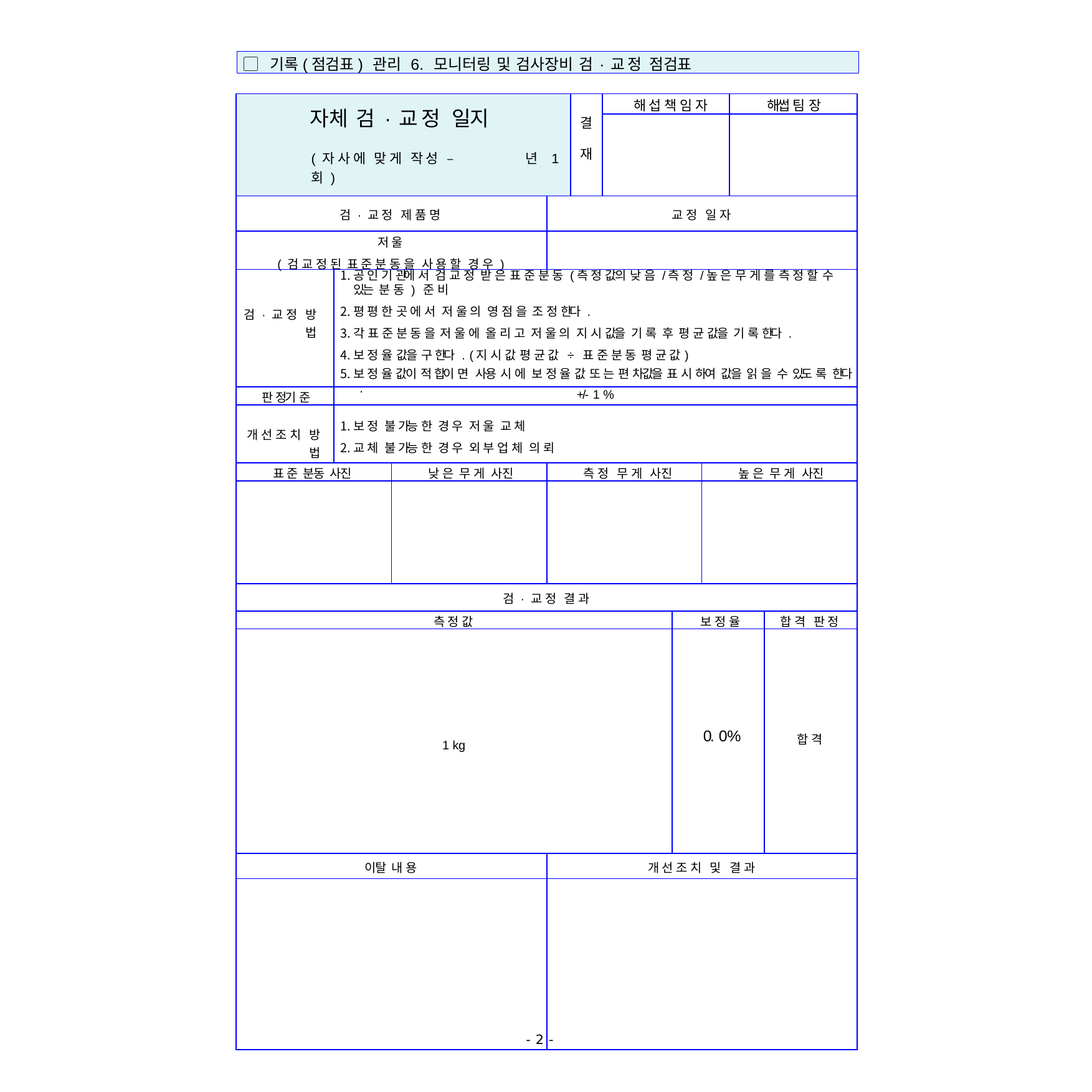

▢ 기록(점검표) 관리 6. 모니터링 및 검사장비 검·교정 점검표
| 자체 검·교정 일지 ( 자 사 에 맞 게 작 성 – 년 1 회 ) |  |  |  | 결 재 | 해 섭 책 임 자 |  |  | 해썹 팀 장 |  |
| --- | --- | --- | --- | --- | --- | --- | --- | --- | --- |
|  |  |  |  |  |  |  |  |  |  |
| 검 · 교 정 제 품 명 |  |  | 교 정 일 자 |  |  |  |  |  |  |
| 저 울 ( 검 교 정 된 표 준 분 동 을 사 용 할 경 우 ) |  |  |  |  |  |  |  |  |  |
| 검 · 교 정 방 법 | 공 인 기 관에 서 검 교 정 받 은 표 준 분 동 (측 정 값의 낮 음 /측 정 /높 은 무 게 를 측 정 할 수 있는 분 동 ) 준 비 평 평 한 곳 에 서 저 울 의 영 점 을 조 정 한다 . 각 표 준 분 동 을 저 울 에 올 리 고 저 울 의 지 시 값을 기 록 후 평 균 값을 기 록 한다 . 보 정 율 값을 구 한다 . (지 시 값 평 균 값 ÷ 표 준 분 동 평 균 값) 보 정 율 값이 적 합이 면 사용 시 에 보 정 율 값 또 는 편 차값을 표 시 하여 값을 읽 을 수 있도 록 한다 . |  |  |  |  |  |  |  |  |
| 판 정기 준 | +/- 1 % |  |  |  |  |  |  |  |  |
| 개 선 조 치 방 법 | 보 정 불 가능 한 경 우 저 울 교 체 교 체 불 가능 한 경 우 외 부 업 체 의 뢰 |  |  |  |  |  |  |  |  |
| 표 준 분동 사진 |  | 낮 은 무 게 사진 | 측 정 무 게 사진 |  |  |  | 높 은 무 게 사진 |  |  |
|  |  |  |  |  |  |  |  |  |  |
| 검 · 교 정 결 과 |  |  |  |  |  |  |  |  |  |
| 측 정 값 |  |  |  |  |  | 보 정 율 |  |  | 합 격 판 정 |
| 1 kg |  |  |  |  |  | 0. 0% |  |  | 합 격 |
| 이탈 내 용 |  |  | 개 선 조 치 및 결 과 |  |  |  |  |  |  |
|  |  |  |  |  |  |  |  |  |  |
- 2 -